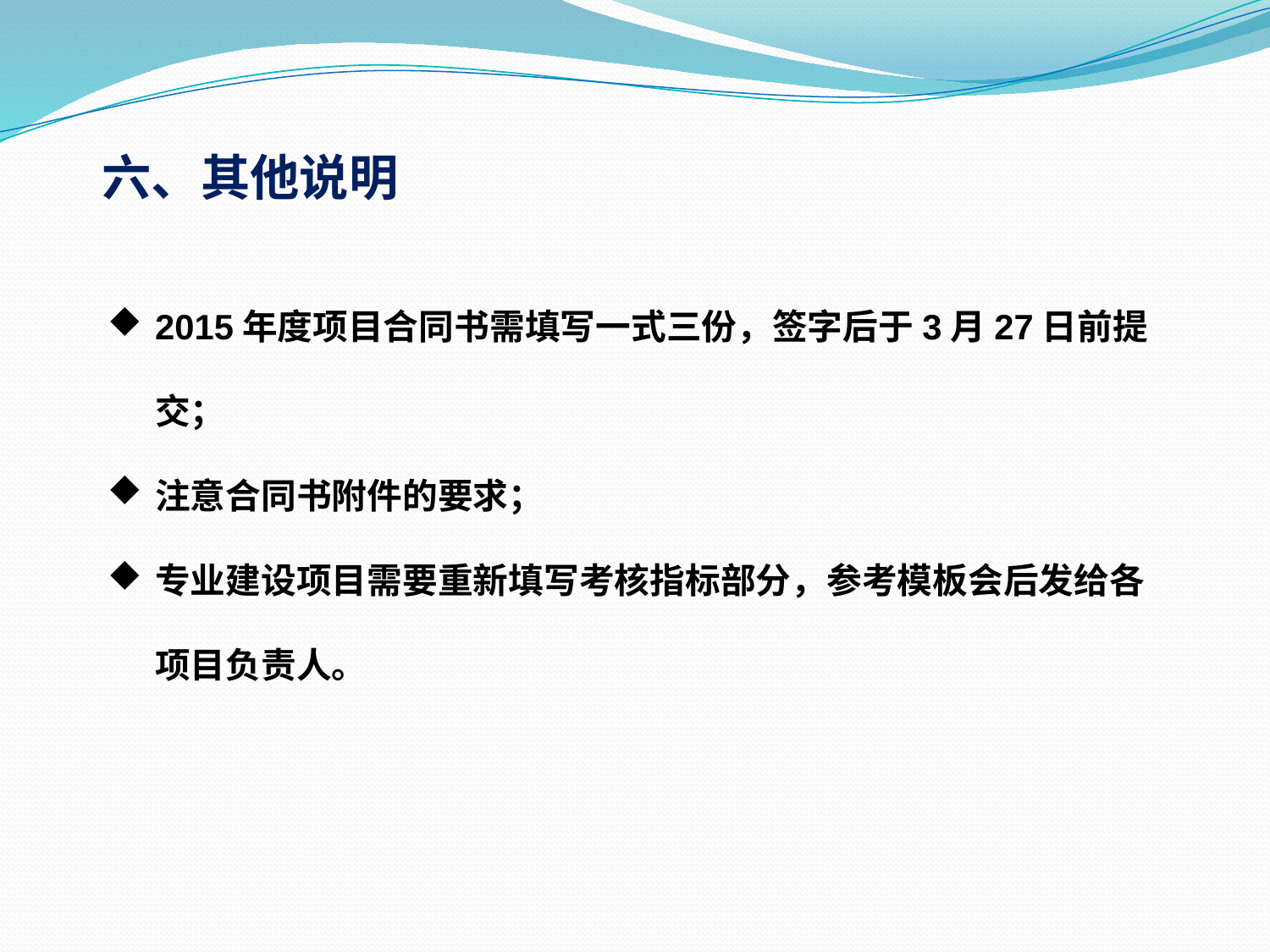

六、其他说明
2015年度项目合同书需填写一式三份，签字后于3月27日前提交；
注意合同书附件的要求；
专业建设项目需要重新填写考核指标部分，参考模板会后发给各项目负责人。